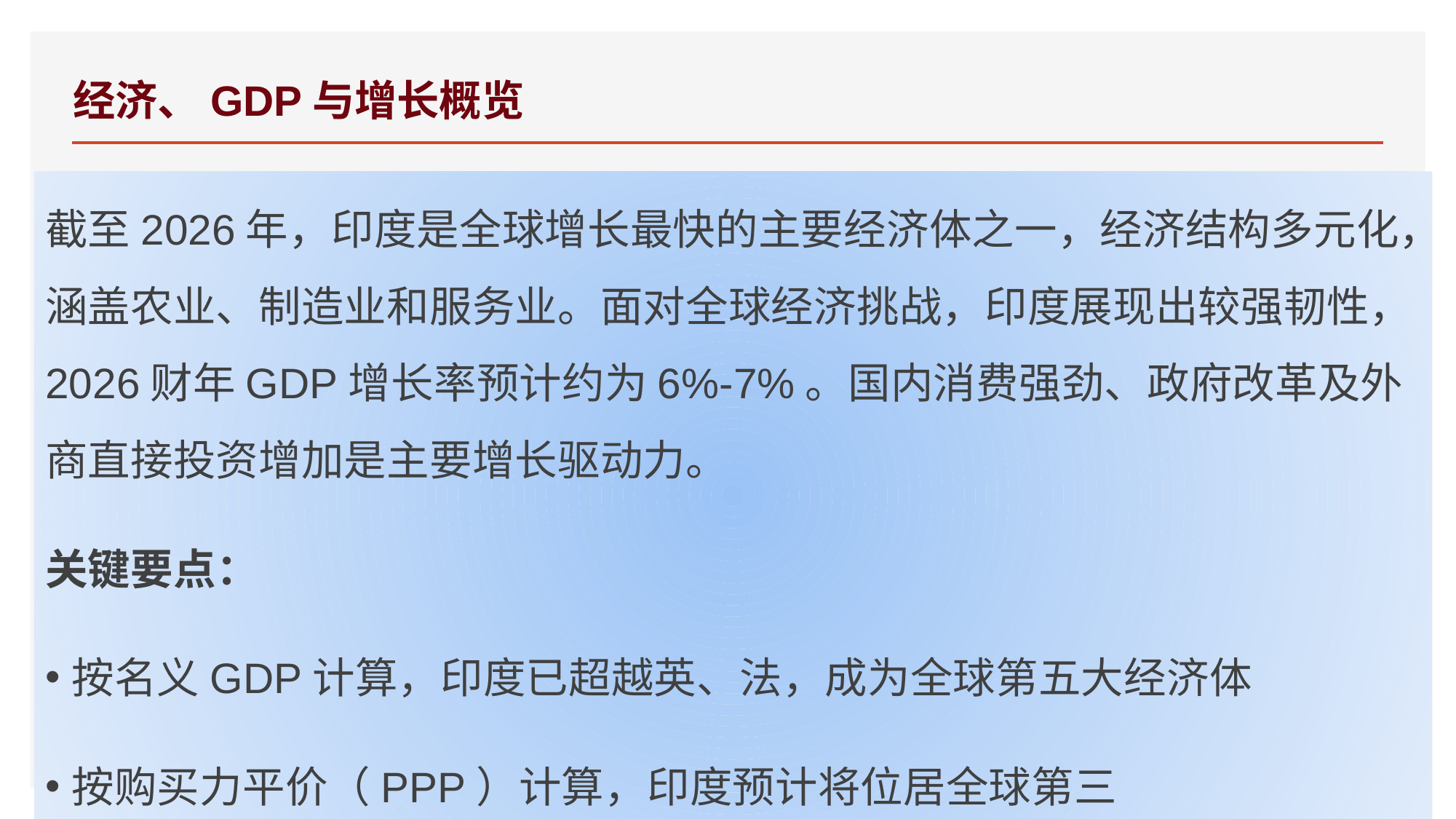

# 经济、GDP与增长概览
截至2026年，印度是全球增长最快的主要经济体之一，经济结构多元化，涵盖农业、制造业和服务业。面对全球经济挑战，印度展现出较强韧性，2026财年GDP增长率预计约为6%-7%。国内消费强劲、政府改革及外商直接投资增加是主要增长驱动力。
关键要点：
按名义GDP计算，印度已超越英、法，成为全球第五大经济体
按购买力平价（PPP）计算，印度预计将位居全球第三